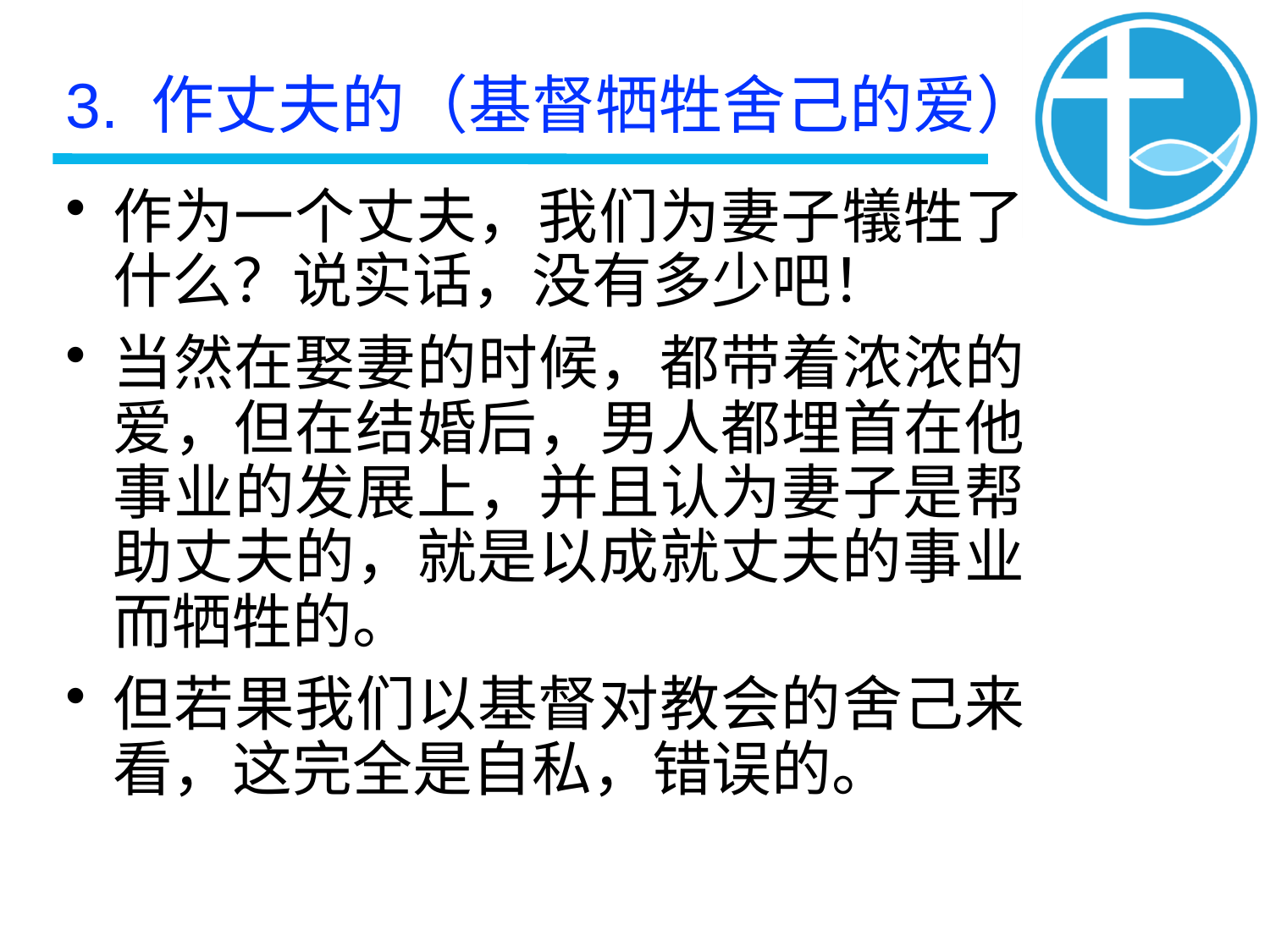

3. 作丈夫的（基督牺牲舍己的爱）
作为一个丈夫，我们为妻子犠牲了什么？说实话，没有多少吧！
当然在娶妻的时候，都带着浓浓的爱，但在结婚后，男人都埋首在他事业的发展上，并且认为妻子是帮助丈夫的，就是以成就丈夫的事业而牺牲的。
但若果我们以基督对教会的舍己来看，这完全是自私，错误的。